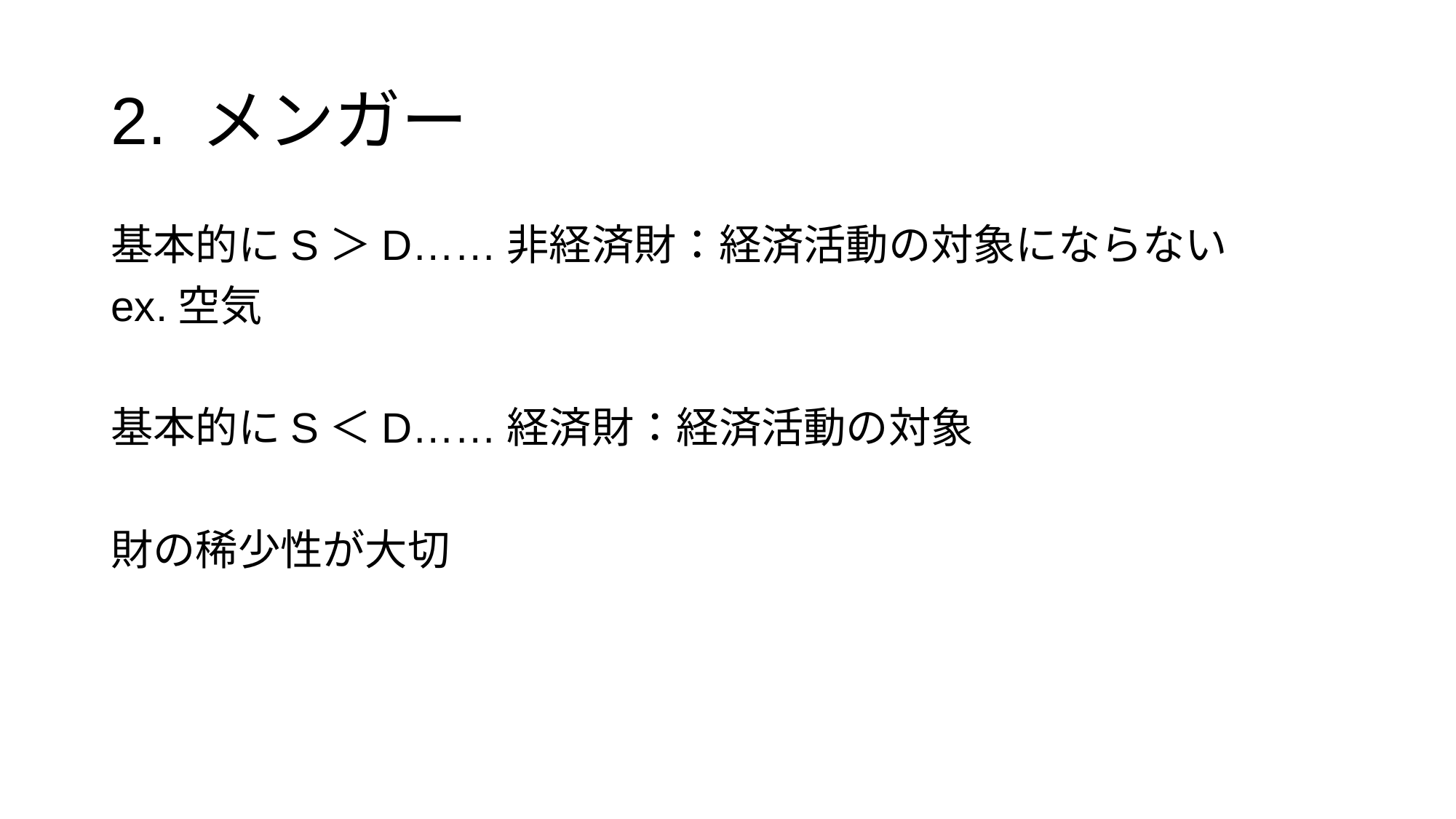

# 2. メンガー
基本的にS＞D……非経済財：経済活動の対象にならない
ex.空気

基本的にS＜D……経済財：経済活動の対象

財の稀少性が大切